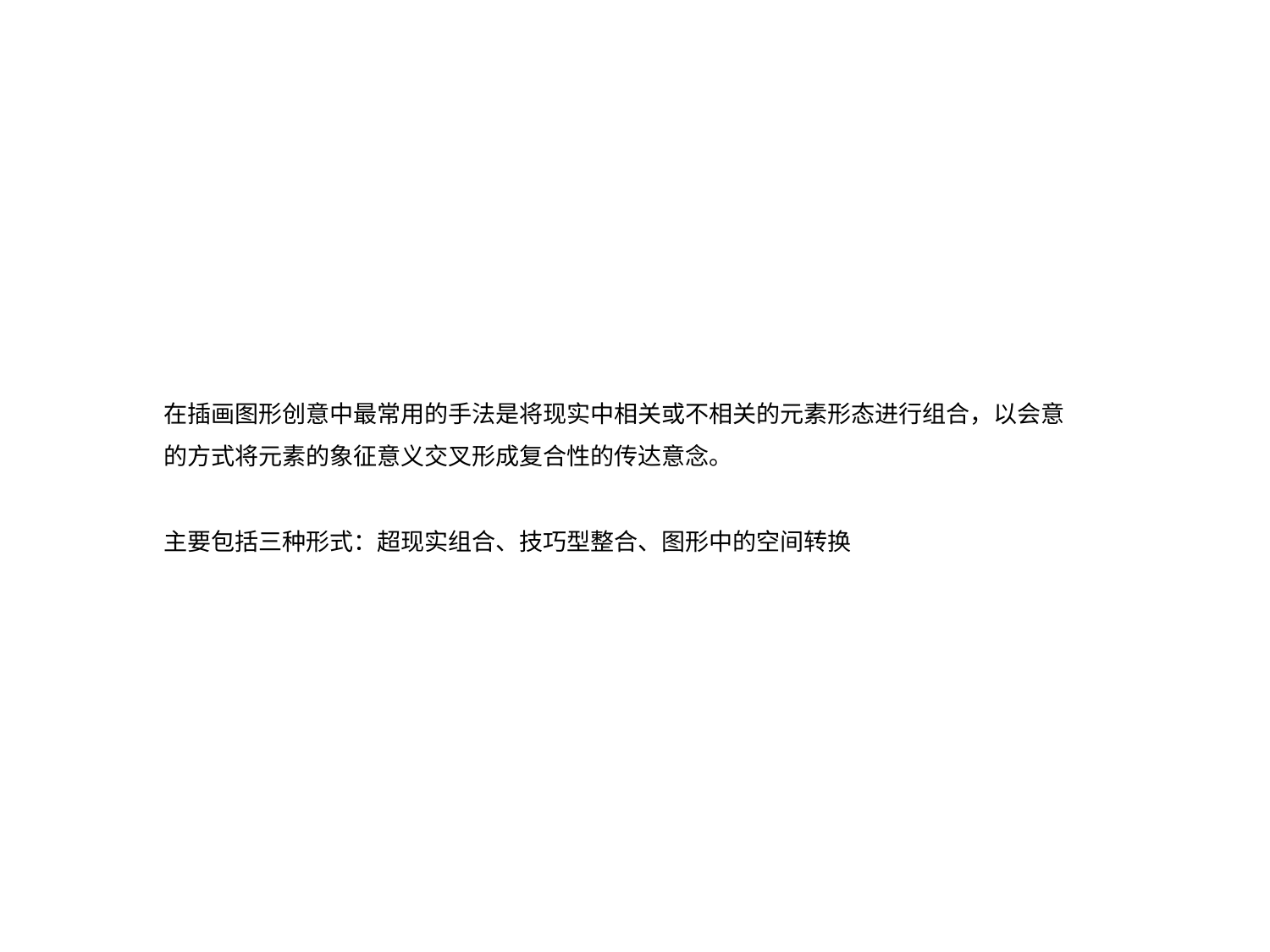

在插画图形创意中最常用的手法是将现实中相关或不相关的元素形态进行组合，以会意的方式将元素的象征意义交叉形成复合性的传达意念。

主要包括三种形式：超现实组合、技巧型整合、图形中的空间转换